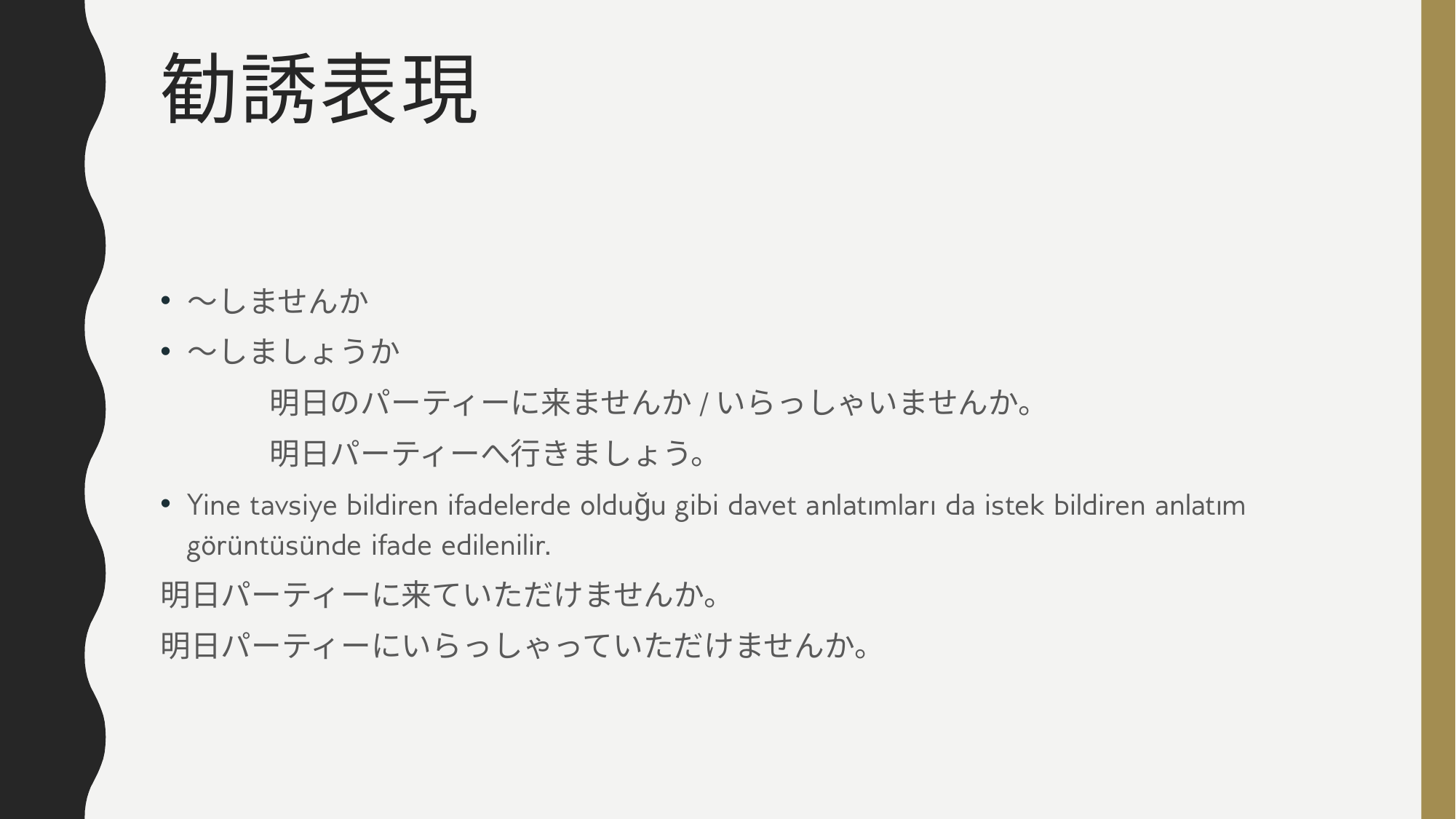

# 勧誘表現
～しませんか
～しましょうか
	明日のパーティーに来ませんか/いらっしゃいませんか。
	明日パーティーへ行きましょう。
Yine tavsiye bildiren ifadelerde olduğu gibi davet anlatımları da istek bildiren anlatım görüntüsünde ifade edilenilir.
明日パーティーに来ていただけませんか。
明日パーティーにいらっしゃっていただけませんか。